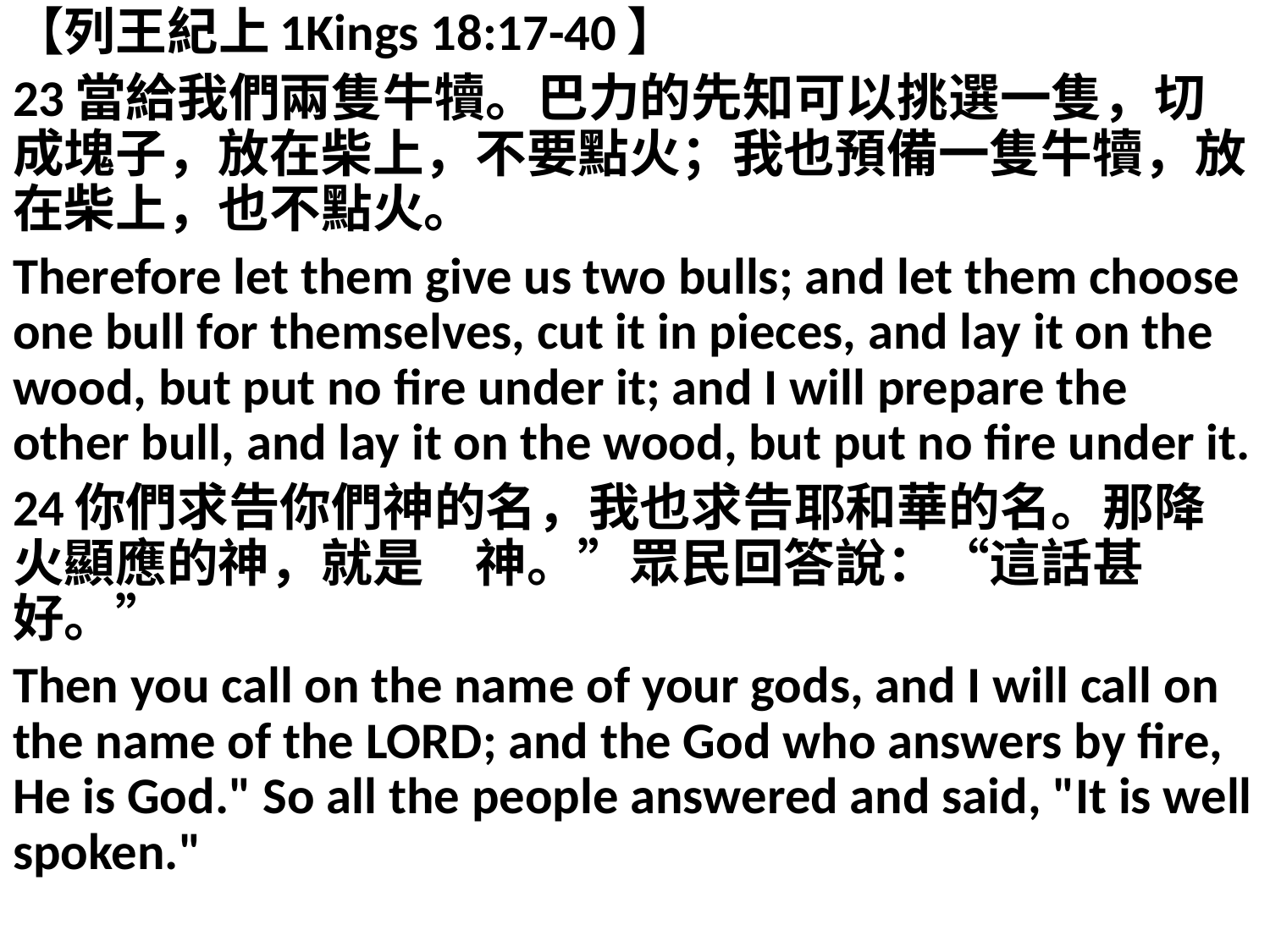

【列王紀上1Kings 18:17-40】
23當給我們兩隻牛犢。巴力的先知可以挑選一隻，切成塊子，放在柴上，不要點火；我也預備一隻牛犢，放在柴上，也不點火。
Therefore let them give us two bulls; and let them choose one bull for themselves, cut it in pieces, and lay it on the wood, but put no fire under it; and I will prepare the other bull, and lay it on the wood, but put no fire under it.
24你們求告你們神的名，我也求告耶和華的名。那降火顯應的神，就是　神。”眾民回答說：“這話甚好。”
Then you call on the name of your gods, and I will call on the name of the LORD; and the God who answers by fire, He is God." So all the people answered and said, "It is well spoken."